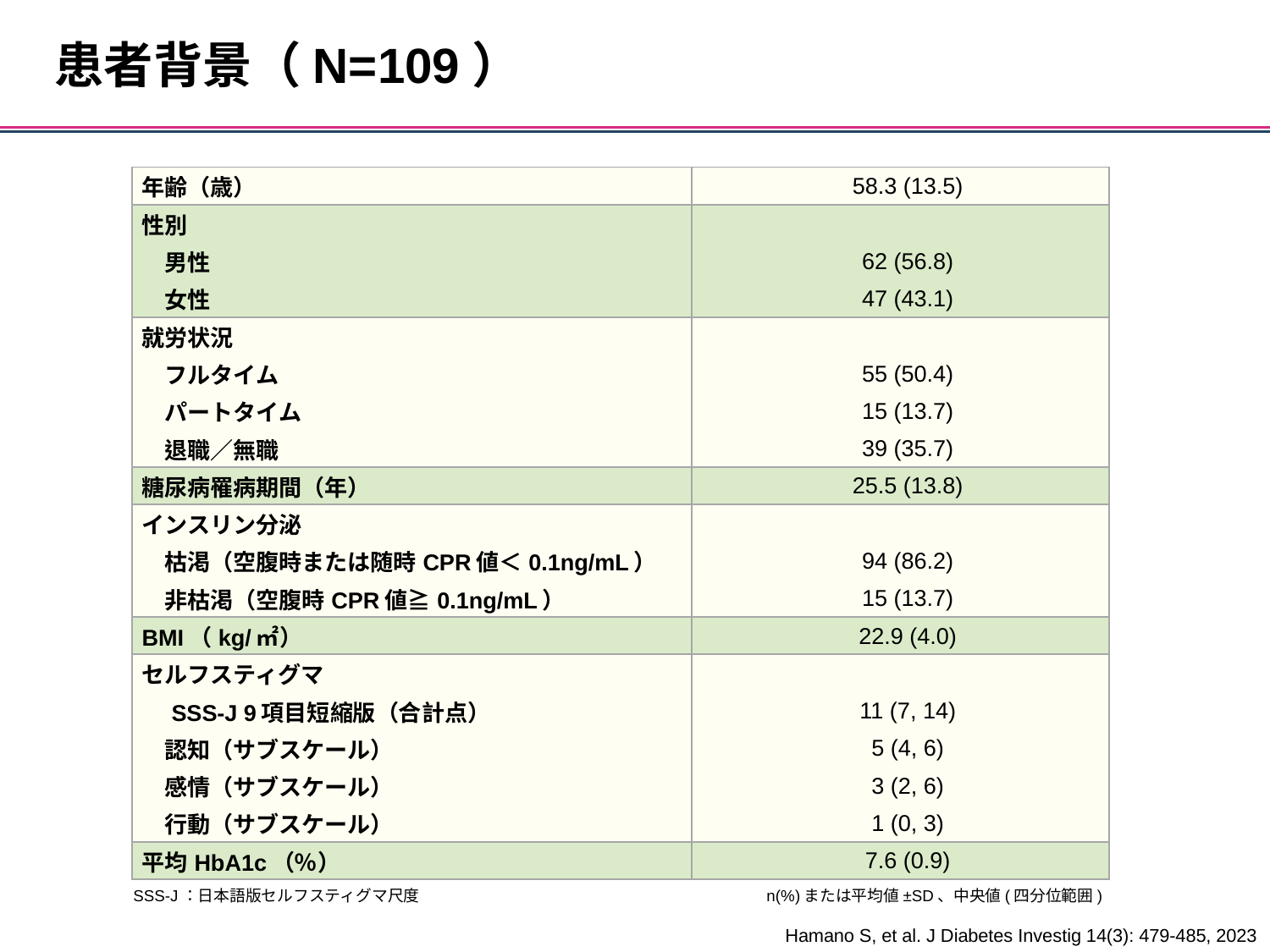

患者背景（N=109）
| 年齢（歳） | 58.3 (13.5) |
| --- | --- |
| 性別 |  |
| 男性 | 62 (56.8) |
| 女性 | 47 (43.1) |
| 就労状況 |  |
| フルタイム | 55 (50.4) |
| パートタイム | 15 (13.7) |
| 退職／無職 | 39 (35.7) |
| 糖尿病罹病期間（年） | 25.5 (13.8) |
| インスリン分泌 |  |
| 枯渇（空腹時または随時CPR値＜0.1ng/mL） | 94 (86.2) |
| 非枯渇（空腹時CPR値≧0.1ng/mL） | 15 (13.7) |
| BMI（kg/㎡） | 22.9 (4.0) |
| セルフスティグマ |  |
| SSS-J 9項目短縮版（合計点） | 11 (7, 14) |
| 認知（サブスケール） | 5 (4, 6) |
| 感情（サブスケール） | 3 (2, 6) |
| 行動（サブスケール） | 1 (0, 3) |
| 平均HbA1c（％） | 7.6 (0.9) |
SSS-J：日本語版セルフスティグマ尺度
n(%)または平均値±SD、中央値(四分位範囲)
Hamano S, et al. J Diabetes Investig 14(3): 479-485, 2023